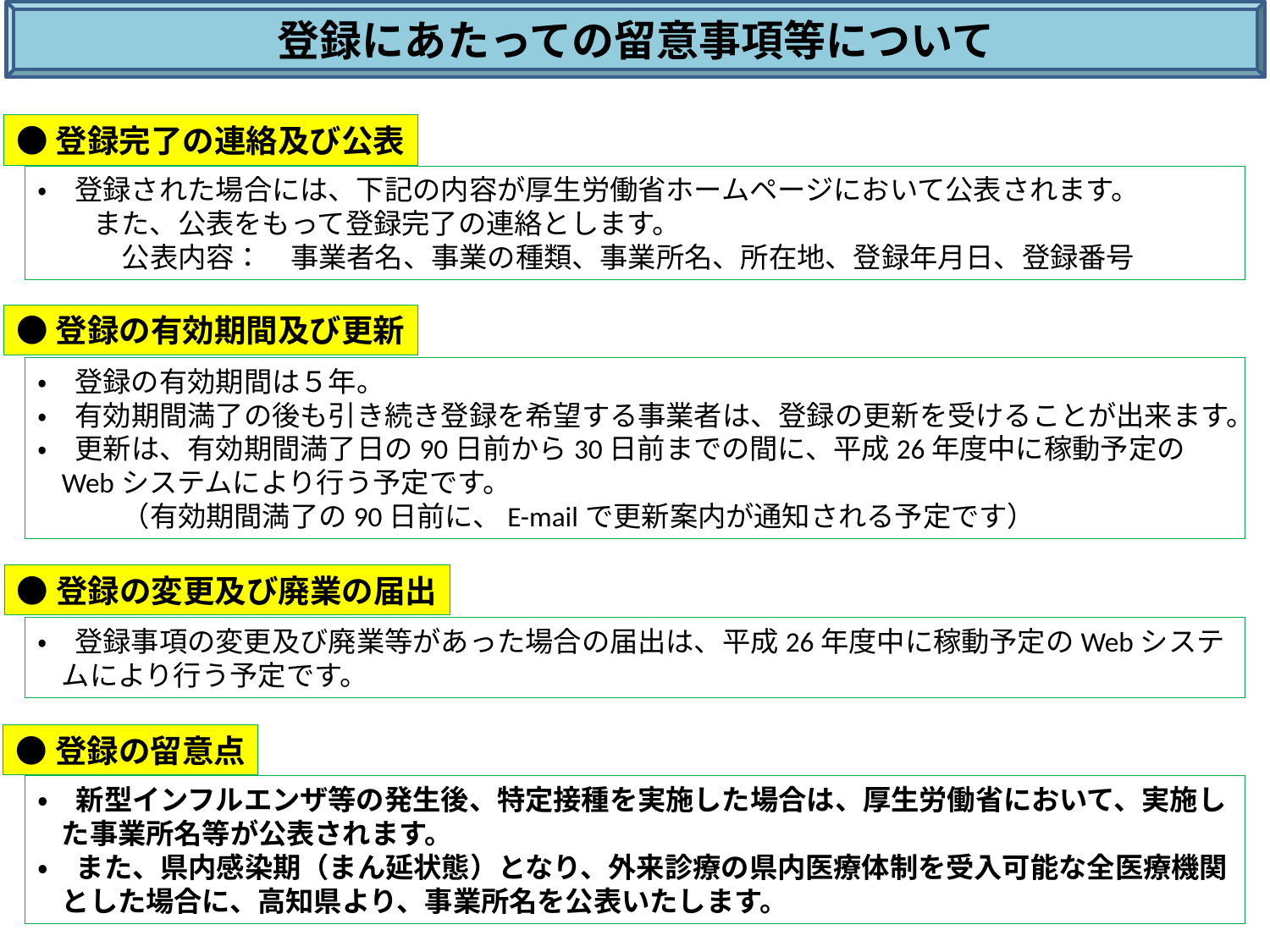

登録にあたっての留意事項等について
●登録完了の連絡及び公表
・　登録された場合には、下記の内容が厚生労働省ホームページにおいて公表されます。
　　また、公表をもって登録完了の連絡とします。
　　　公表内容：　事業者名、事業の種類、事業所名、所在地、登録年月日、登録番号
●登録の有効期間及び更新
・　登録の有効期間は５年。
・　有効期間満了の後も引き続き登録を希望する事業者は、登録の更新を受けることが出来ます。
・　更新は、有効期間満了日の90日前から30日前までの間に、平成26年度中に稼動予定のWebシステムにより行う予定です。
　　　（有効期間満了の90日前に、E-mailで更新案内が通知される予定です）
●登録の変更及び廃業の届出
・　登録事項の変更及び廃業等があった場合の届出は、平成26年度中に稼動予定のWebシステムにより行う予定です。
●登録の留意点
・　新型インフルエンザ等の発生後、特定接種を実施した場合は、厚生労働省において、実施した事業所名等が公表されます。
・　また、県内感染期（まん延状態）となり、外来診療の県内医療体制を受入可能な全医療機関とした場合に、高知県より、事業所名を公表いたします。